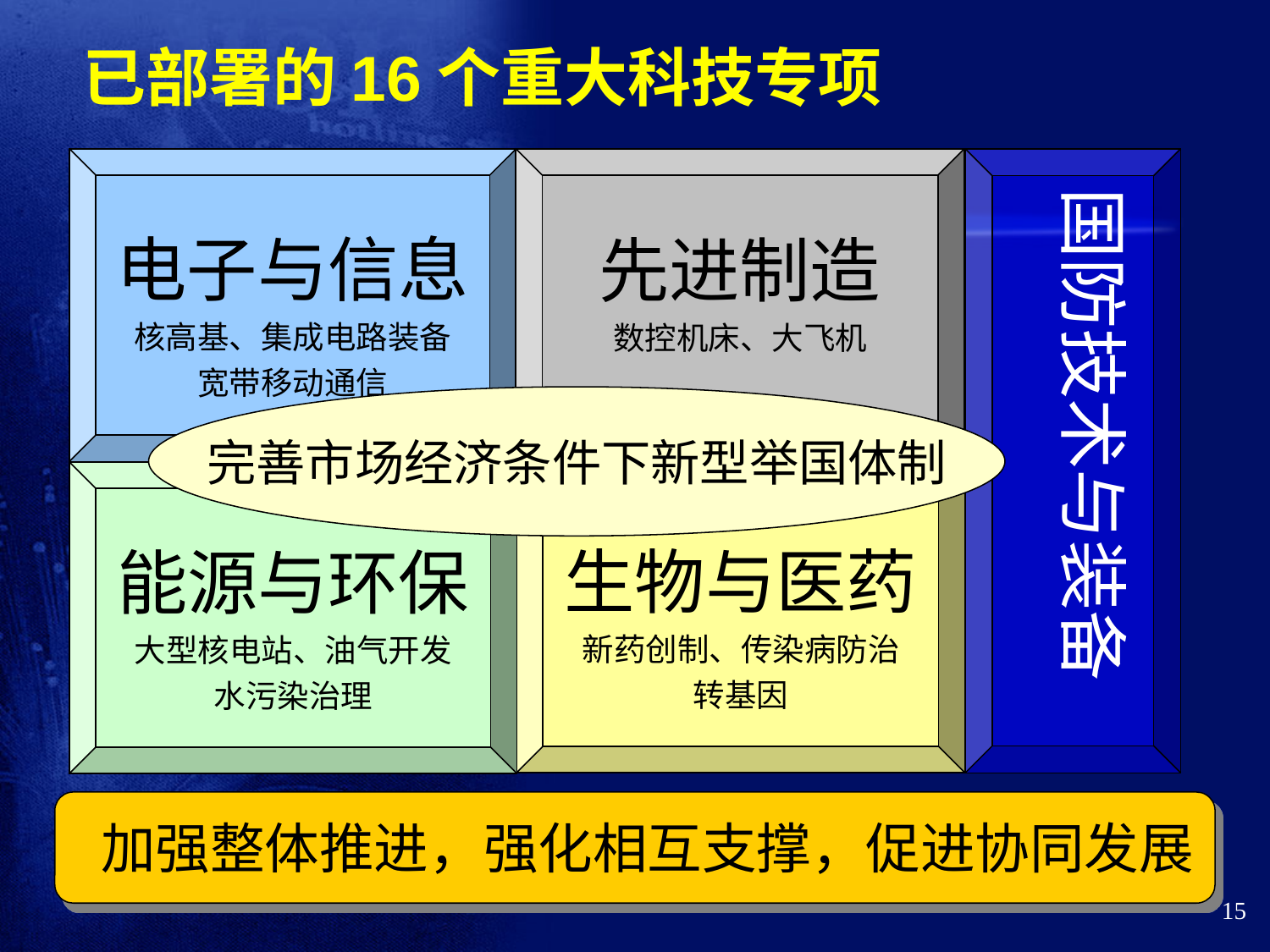

# 已部署的16个重大科技专项
电子与信息
核高基、集成电路装备
宽带移动通信
先进制造
数控机床、大飞机

国防技术与装备
生物与医药
新药创制、传染病防治
转基因
能源与环保
大型核电站、油气开发
水污染治理
完善市场经济条件下新型举国体制

 加强整体推进，强化相互支撑，促进协同发展
15